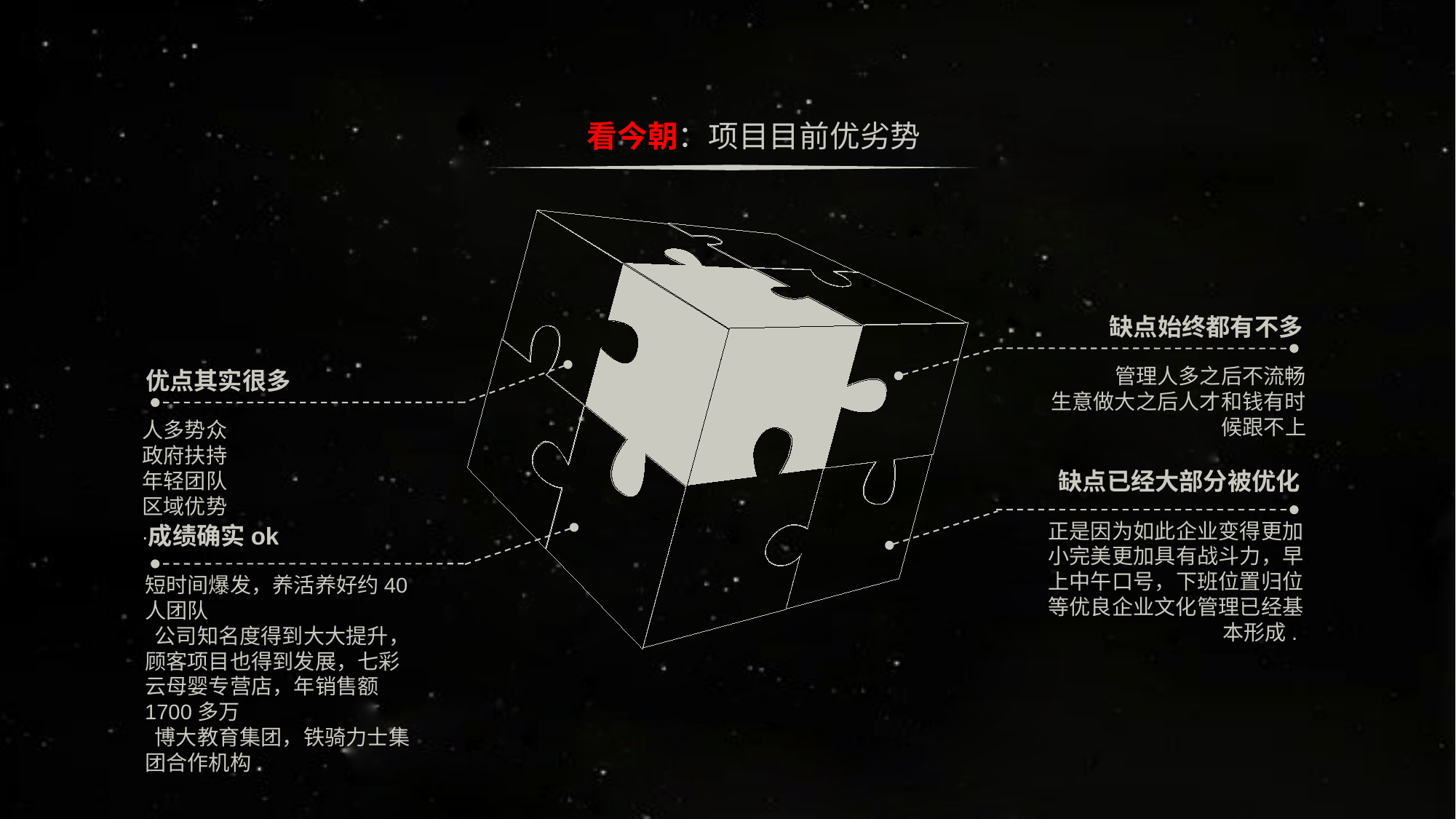

看今朝：项目目前优劣势

缺点始终都有不多

管理人多之后不流畅
生意做大之后人才和钱有时候跟不上
缺点已经大部分被优化

正是因为如此企业变得更加小完美更加具有战斗力，早上中午口号，下班位置归位等优良企业文化管理已经基本形成.

优点其实很多

人多势众
政府扶持
年轻团队
区域优势
.

成绩确实ok
短时间爆发，养活养好约40人团队
 公司知名度得到大大提升，顾客项目也得到发展，七彩云母婴专营店，年销售额1700多万
 博大教育集团，铁骑力士集团合作机构.